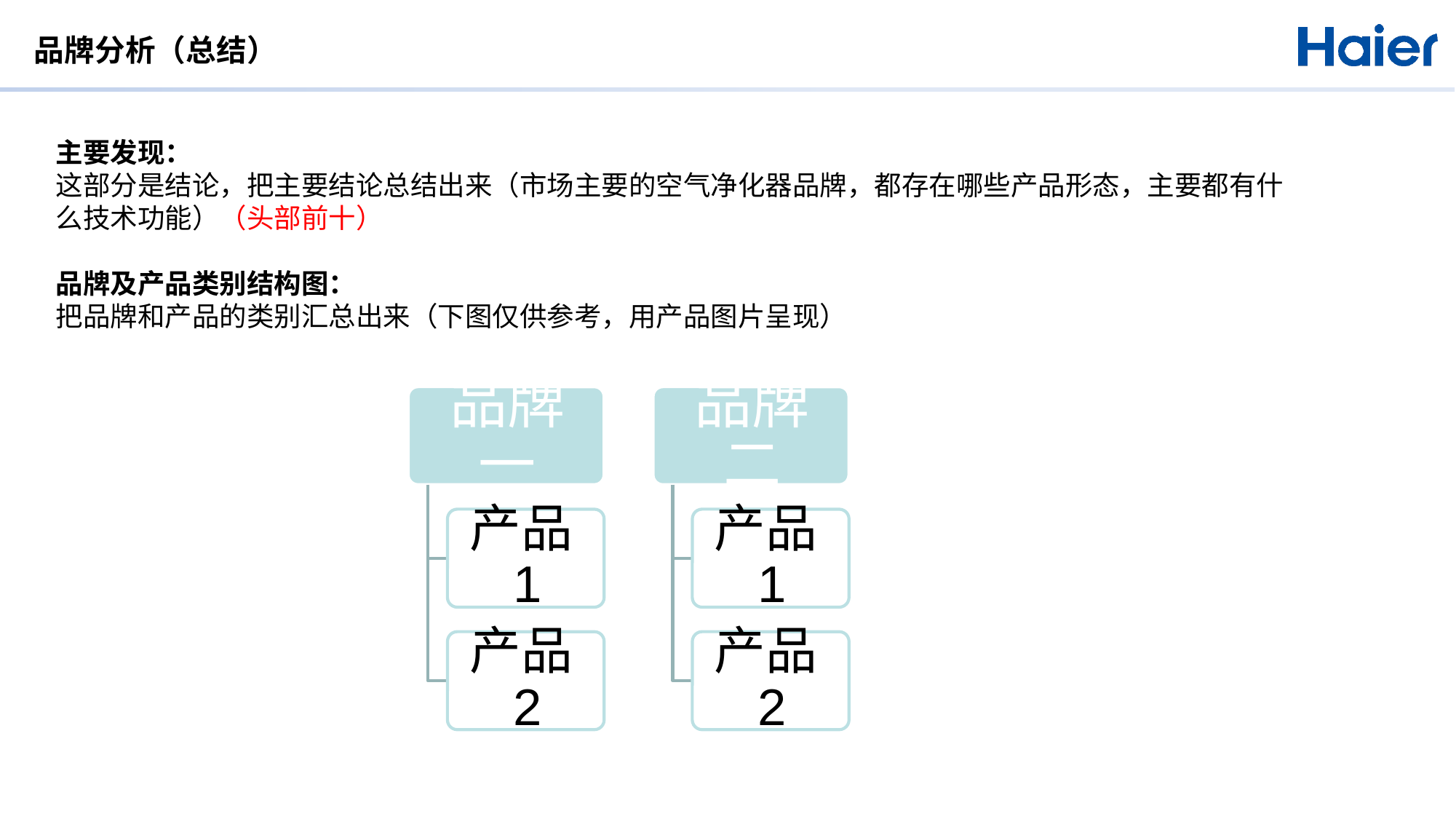

品牌分析（总结）
主要发现：
这部分是结论，把主要结论总结出来（市场主要的空气净化器品牌，都存在哪些产品形态，主要都有什么技术功能）（头部前十）

品牌及产品类别结构图：
把品牌和产品的类别汇总出来（下图仅供参考，用产品图片呈现）
品牌一
产品1
产品2
品牌二
产品1
产品2